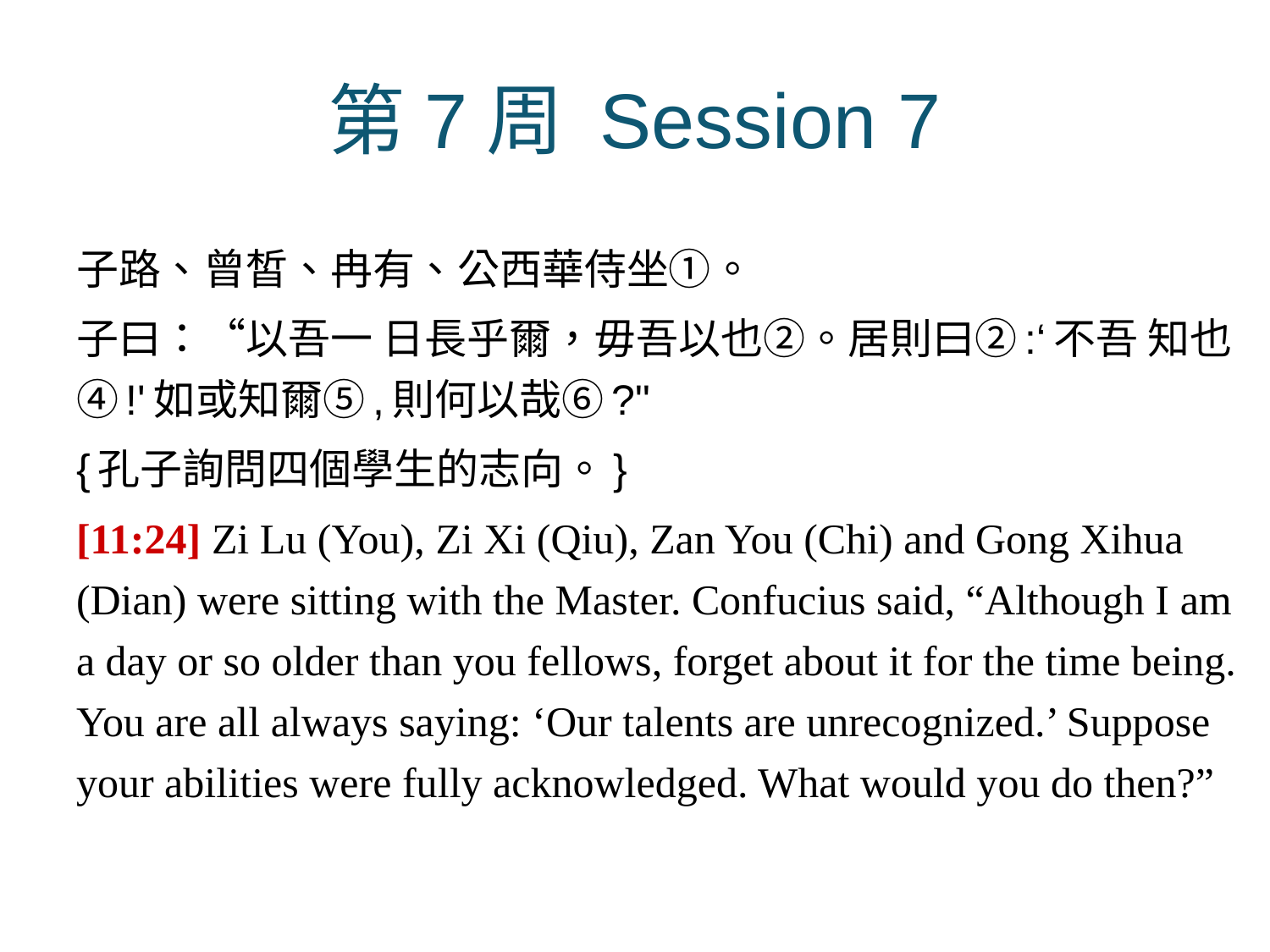

# 第7周 Session 7
子路、曾皙、冉有、公西華侍坐①。
子曰：“以吾一 日長乎爾，毋吾以也②。居則曰②:‘不吾 知也④!'如或知爾⑤,則何以哉⑥?"
{孔子詢問四個學生的志向。}
[11:24] Zi Lu (You), Zi Xi (Qiu), Zan You (Chi) and Gong Xihua (Dian) were sitting with the Master. Confucius said, “Although I am a day or so older than you fellows, forget about it for the time being. You are all always saying: ‘Our talents are unrecognized.’ Suppose your abilities were fully acknowledged. What would you do then?”